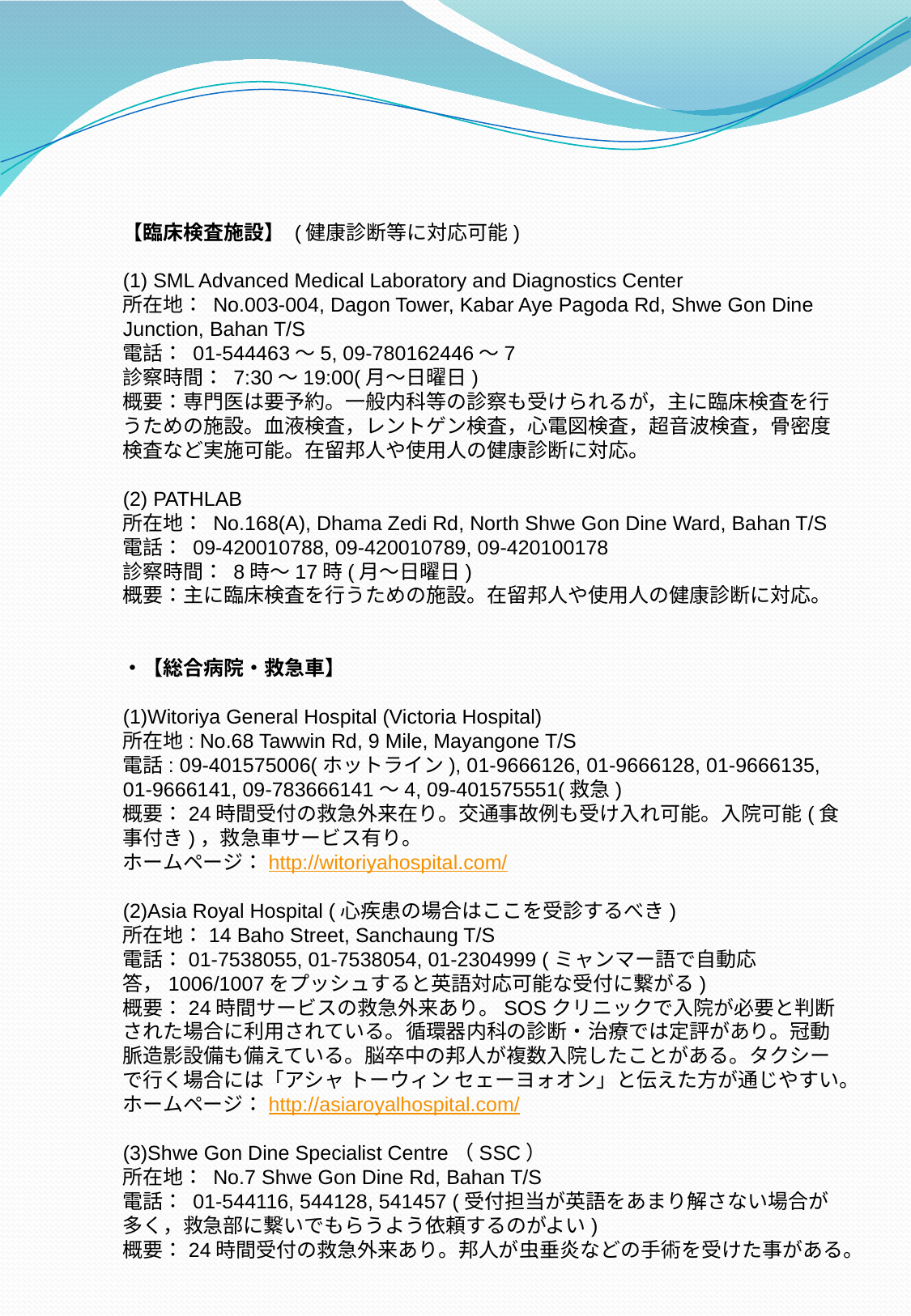

【臨床検査施設】 (健康診断等に対応可能)

(1) SML Advanced Medical Laboratory and Diagnostics Center
所在地： No.003-004, Dagon Tower, Kabar Aye Pagoda Rd, Shwe Gon Dine Junction, Bahan T/S
電話： 01-544463～5, 09-780162446～7
診察時間： 7:30～19:00(月～日曜日)
概要：専門医は要予約。一般内科等の診察も受けられるが，主に臨床検査を行うための施設。血液検査，レントゲン検査，心電図検査，超音波検査，骨密度検査など実施可能。在留邦人や使用人の健康診断に対応。

(2) PATHLAB
所在地： No.168(A), Dhama Zedi Rd, North Shwe Gon Dine Ward, Bahan T/S
電話： 09-420010788, 09-420010789, 09-420100178
診察時間： 8時～17時(月～日曜日)
概要：主に臨床検査を行うための施設。在留邦人や使用人の健康診断に対応。

・【総合病院・救急車】

(1)Witoriya General Hospital (Victoria Hospital)
所在地: No.68 Tawwin Rd, 9 Mile, Mayangone T/S
電話: 09-401575006(ホットライン), 01-9666126, 01-9666128, 01-9666135, 01-9666141, 09-783666141～4, 09-401575551(救急)
概要：24時間受付の救急外来在り。交通事故例も受け入れ可能。入院可能(食事付き)，救急車サービス有り。
ホームページ：http://witoriyahospital.com/

(2)Asia Royal Hospital (心疾患の場合はここを受診するべき)
所在地：14 Baho Street, Sanchaung T/S
電話：01-7538055, 01-7538054, 01-2304999 (ミャンマー語で自動応答，1006/1007をプッシュすると英語対応可能な受付に繋がる)
概要：24時間サービスの救急外来あり。SOSクリニックで入院が必要と判断された場合に利用されている。循環器内科の診断・治療では定評があり。冠動脈造影設備も備えている。脳卒中の邦人が複数入院したことがある。タクシーで行く場合には「アシャ トーウィン セェーヨォオン」と伝えた方が通じやすい。
ホームページ：http://asiaroyalhospital.com/

(3)Shwe Gon Dine Specialist Centre（SSC）
所在地： No.7 Shwe Gon Dine Rd, Bahan T/S
電話： 01-544116, 544128, 541457 (受付担当が英語をあまり解さない場合が多く，救急部に繋いでもらうよう依頼するのがよい)
概要：24時間受付の救急外来あり。邦人が虫垂炎などの手術を受けた事がある。